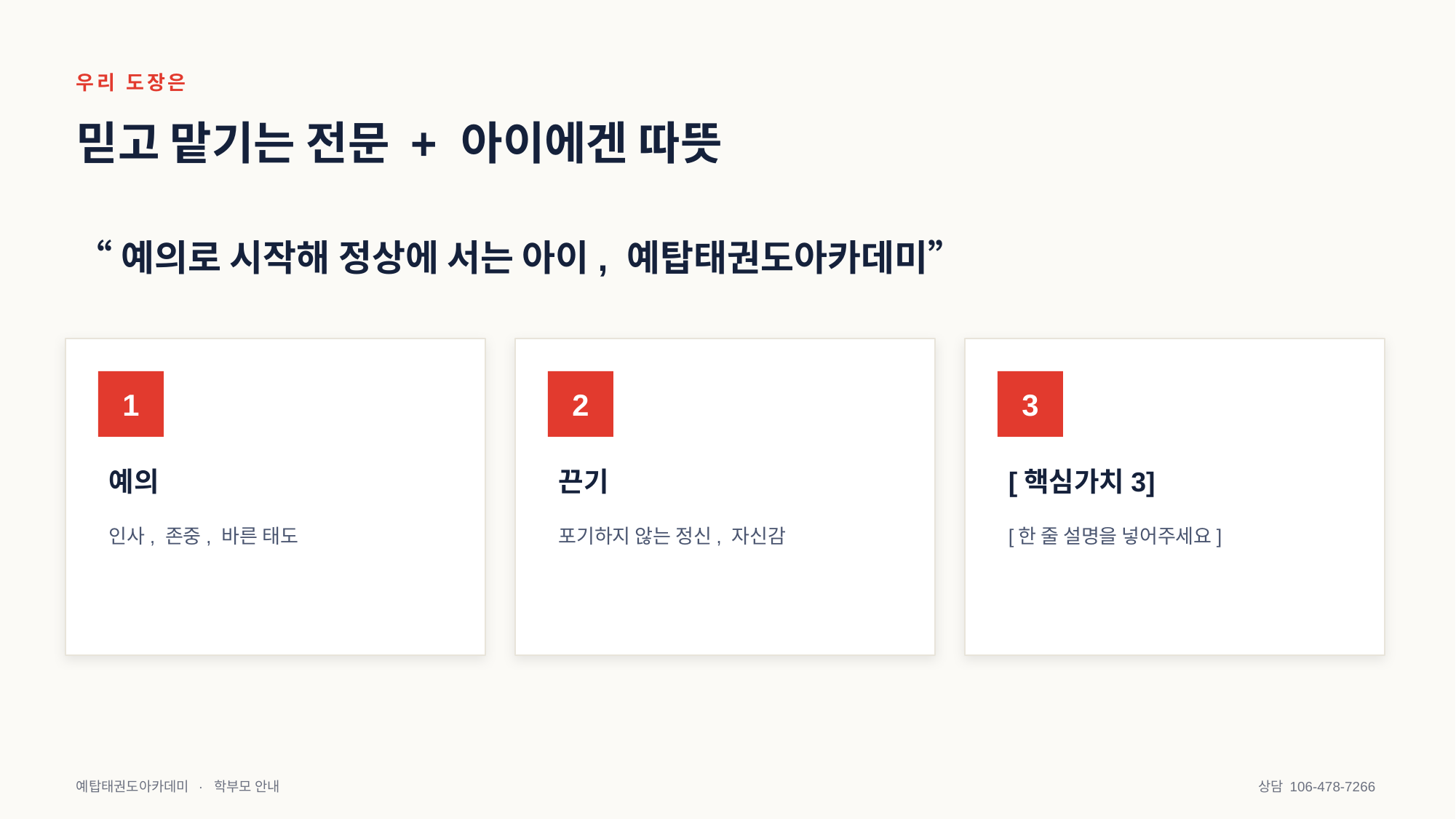

우리 도장은
믿고 맡기는 전문 + 아이에겐 따뜻
“예의로 시작해 정상에 서는 아이, 예탑태권도아카데미”

1
2
3
예의
끈기
[핵심가치3]
인사, 존중, 바른 태도
포기하지 않는 정신, 자신감
[한 줄 설명을 넣어주세요]
예탑태권도아카데미  ·  학부모 안내
상담 106-478-7266